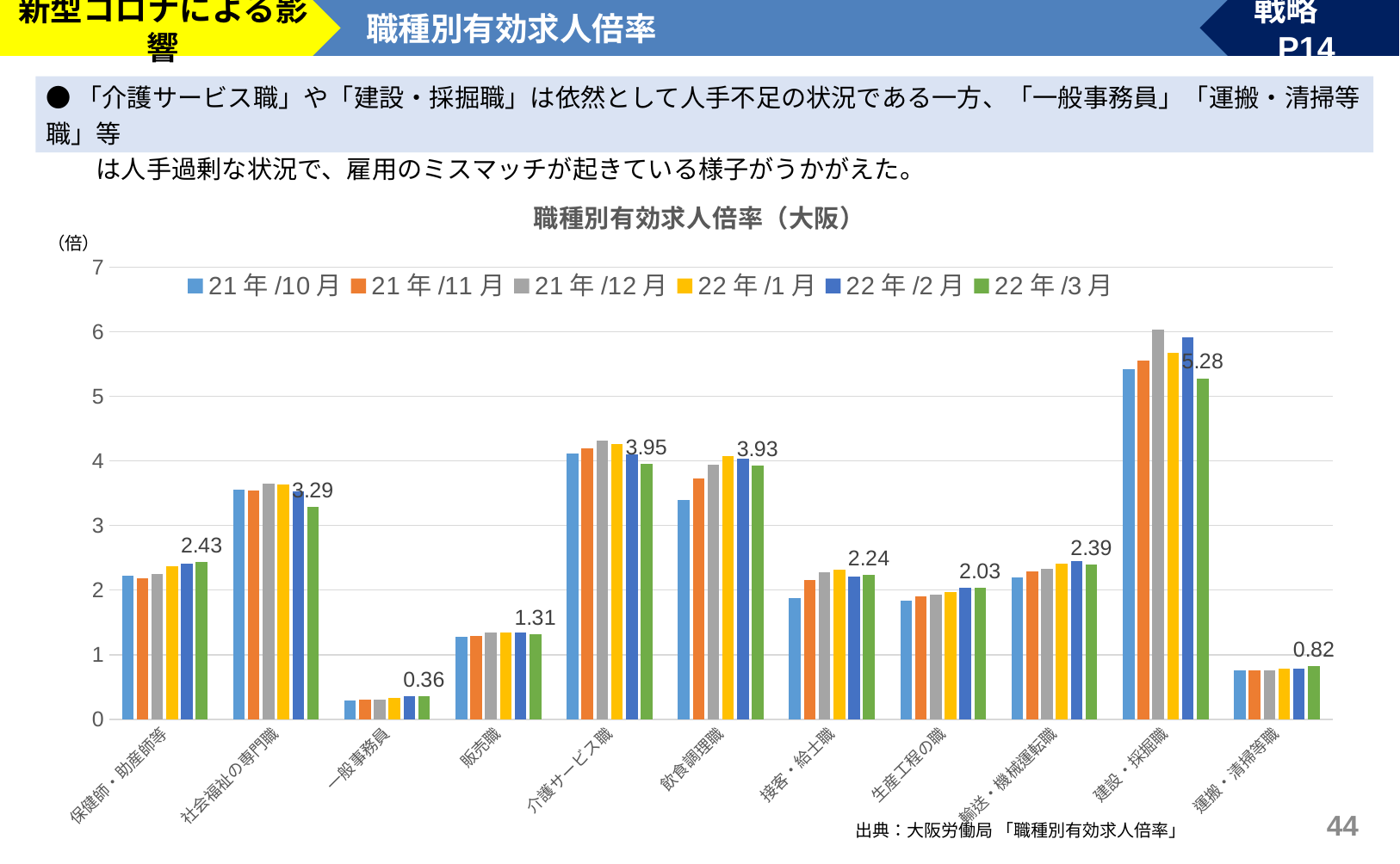

新型コロナによる影響
職種別有効求人倍率
戦略　P14
●「介護サービス職」や「建設・採掘職」は依然として人手不足の状況である一方、「一般事務員」「運搬・清掃等職」等
　　は人手過剰な状況で、雇用のミスマッチが起きている様子がうかがえた。

### Chart: 職種別有効求人倍率（大阪）

| Category | 21年/10月 | 21年/11月 | 21年/12月 | 22年/1月 | 22年/2月 | 22年/3月 |
|---|---|---|---|---|---|---|
| 保健師・助産師等 | 2.22 | 2.18 | 2.25 | 2.37 | 2.41 | 2.43 |
| 社会福祉の専門職 | 3.56 | 3.54 | 3.65 | 3.64 | 3.53 | 3.29 |
| 一般事務員 | 0.29 | 0.3 | 0.3 | 0.33 | 0.36 | 0.36 |
| 販売職 | 1.28 | 1.29 | 1.34 | 1.34 | 1.34 | 1.31 |
| 介護サービス職 | 4.11 | 4.19 | 4.32 | 4.26 | 4.1 | 3.95 |
| 飲食調理職 | 3.39 | 3.73 | 3.94 | 4.07 | 4.04 | 3.93 |
| 接客・給士職 | 1.88 | 2.15 | 2.28 | 2.32 | 2.21 | 2.24 |
| 生産工程の職 | 1.83 | 1.9 | 1.93 | 1.97 | 2.03 | 2.03 |
| 輸送・機械運転職 | 2.19 | 2.29 | 2.33 | 2.41 | 2.45 | 2.39 |
| 建設・採掘職 | 5.42 | 5.55 | 6.04 | 5.67 | 5.91 | 5.28 |
| 運搬・清掃等職 | 0.75 | 0.76 | 0.75 | 0.78 | 0.79 | 0.82 |
（倍）
44
出典：大阪労働局 「職種別有効求人倍率」